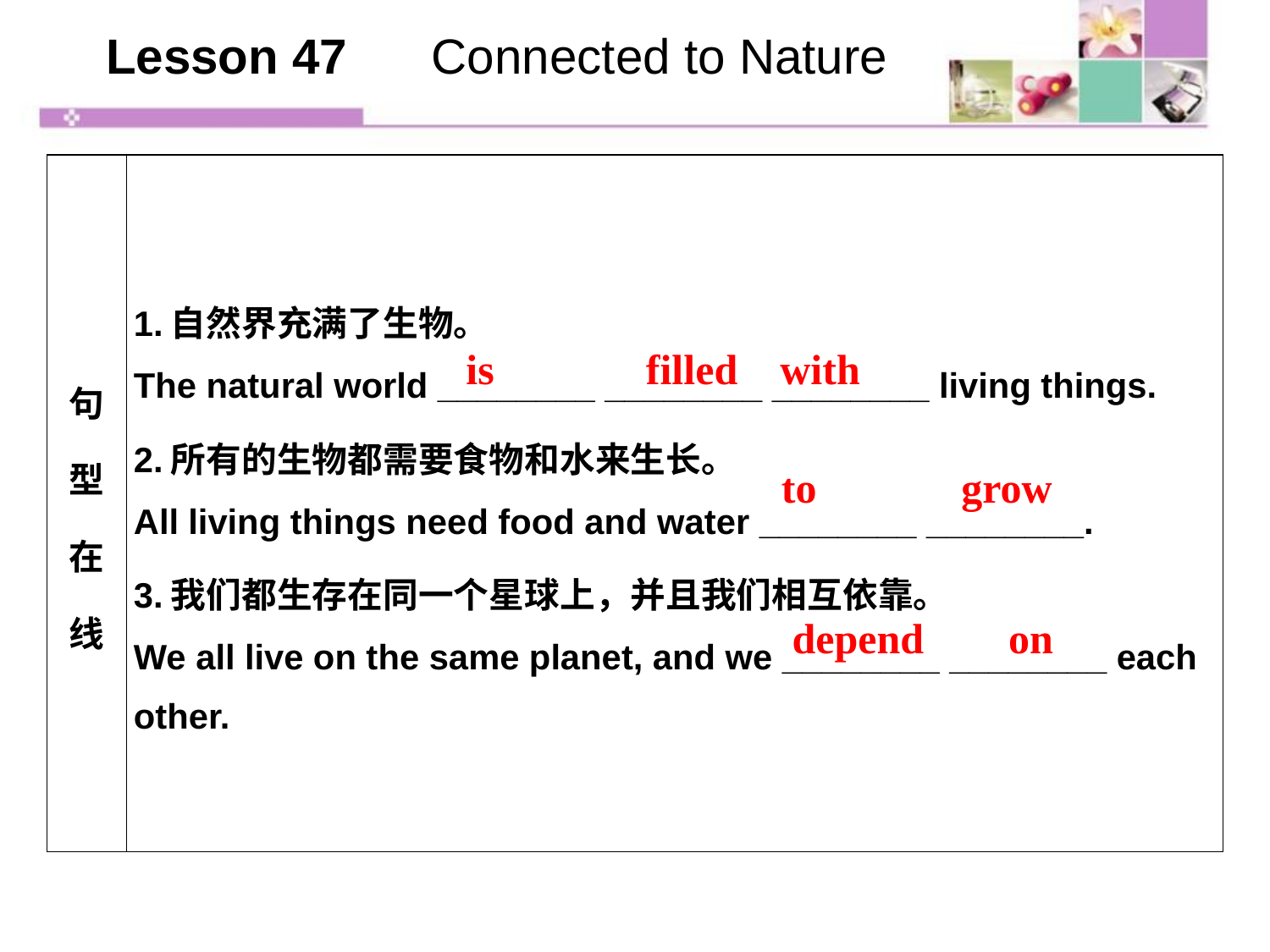

Lesson 47　 Connected to Nature
| 句型在线 | 1.自然界充满了生物。 The natural world \_\_\_\_\_\_\_\_ \_\_\_\_\_\_\_\_ \_\_\_\_\_\_\_\_ living things. 2.所有的生物都需要食物和水来生长。 All living things need food and water \_\_\_\_\_\_\_\_ \_\_\_\_\_\_\_\_. 3.我们都生存在同一个星球上，并且我们相互依靠。 We all live on the same planet, and we \_\_\_\_\_\_\_\_ \_\_\_\_\_\_\_\_ each other. |
| --- | --- |
is 	     filled    with
to 	     grow
depend        on